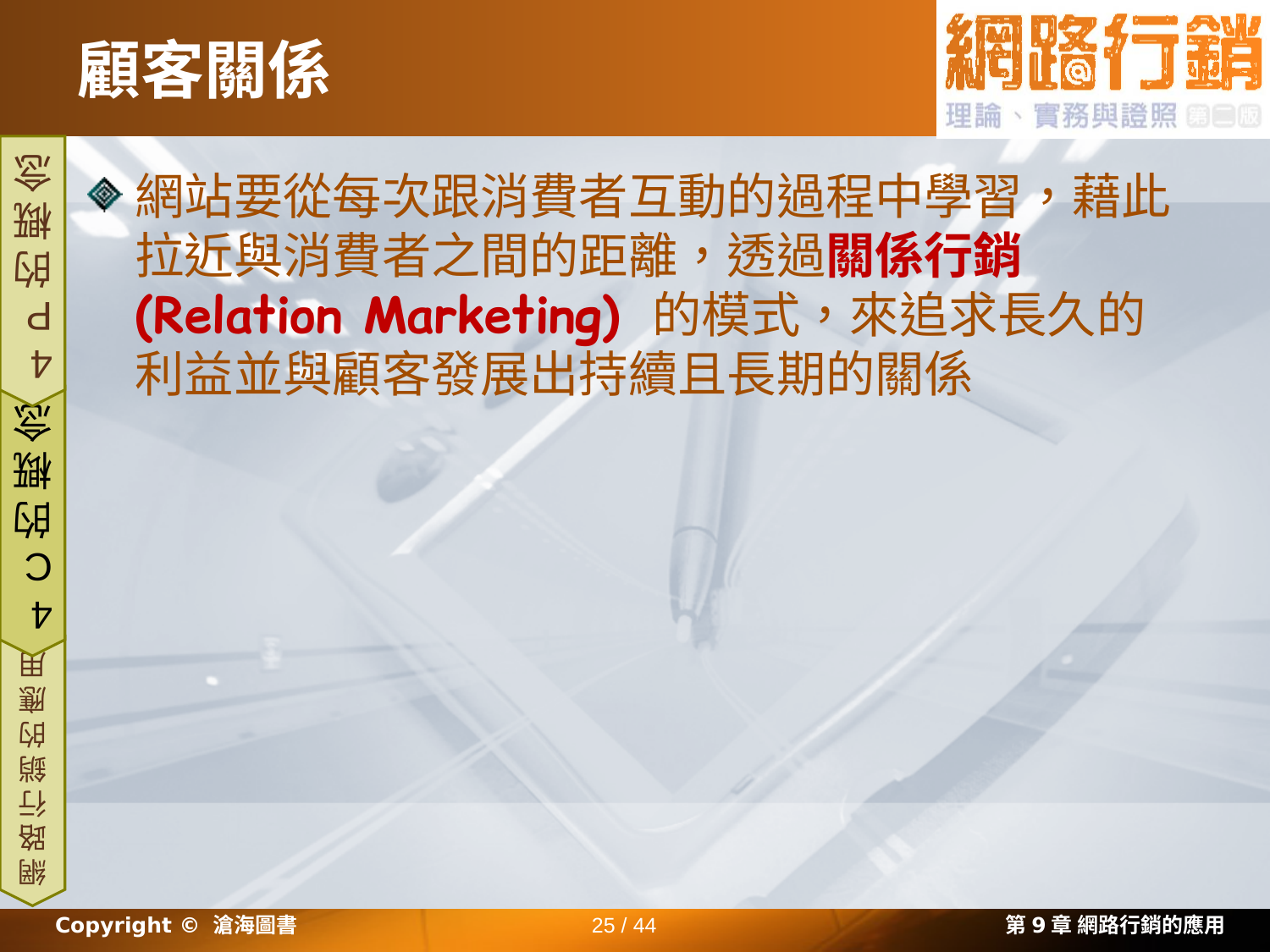

# 顧客關係
網站要從每次跟消費者互動的過程中學習，藉此拉近與消費者之間的距離，透過關係行銷 (Relation Marketing) 的模式，來追求長久的利益並與顧客發展出持續且長期的關係
4P 的概念
4C 的概念
網路行銷的應用
Copyright © 滄海圖書
25 / 44
第9章 網路行銷的應用